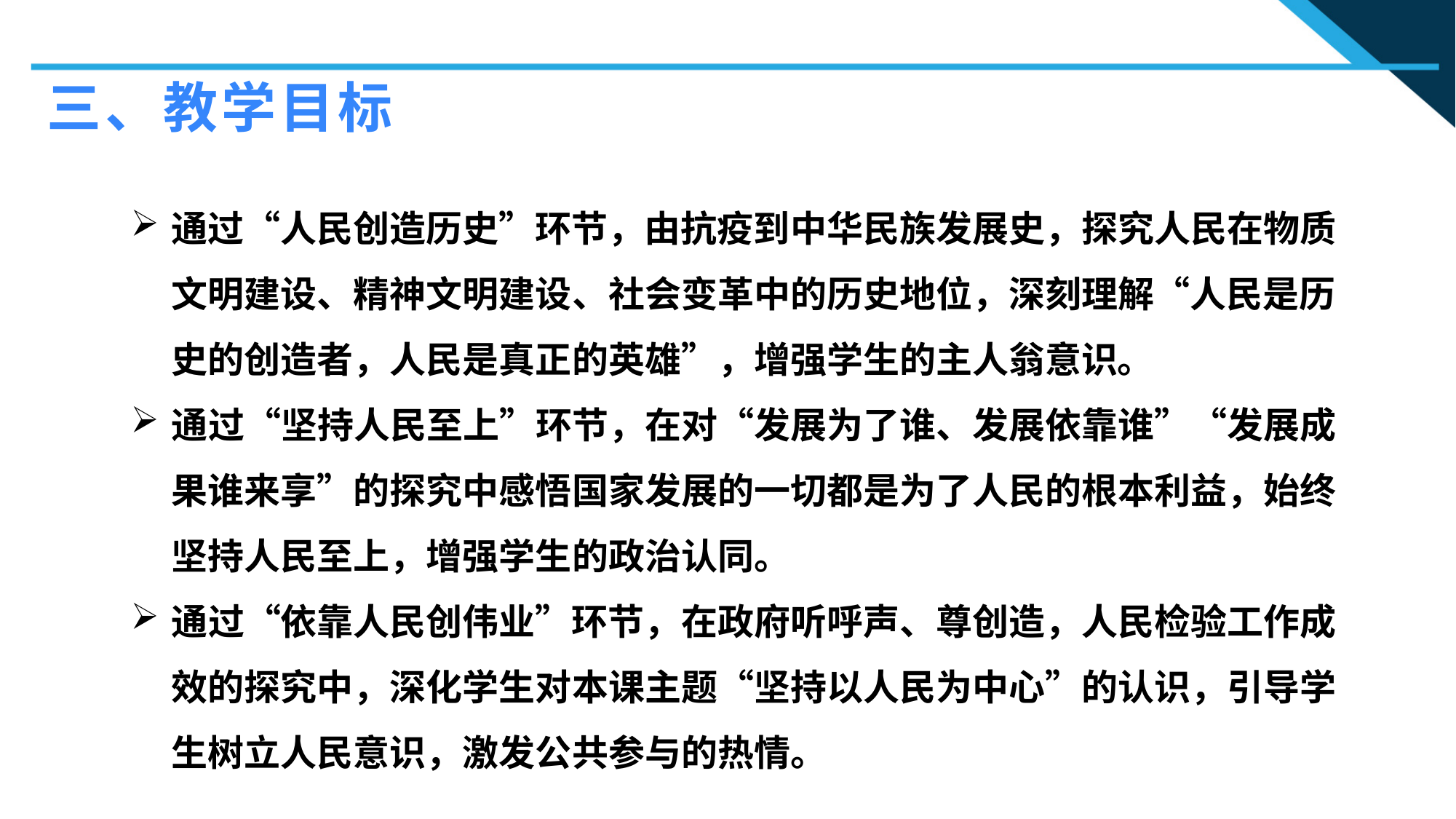

三、教学目标
通过“人民创造历史”环节，由抗疫到中华民族发展史，探究人民在物质文明建设、精神文明建设、社会变革中的历史地位，深刻理解“人民是历史的创造者，人民是真正的英雄”，增强学生的主人翁意识。
通过“坚持人民至上”环节，在对“发展为了谁、发展依靠谁”“发展成果谁来享”的探究中感悟国家发展的一切都是为了人民的根本利益，始终坚持人民至上，增强学生的政治认同。
通过“依靠人民创伟业”环节，在政府听呼声、尊创造，人民检验工作成效的探究中，深化学生对本课主题“坚持以人民为中心”的认识，引导学生树立人民意识，激发公共参与的热情。